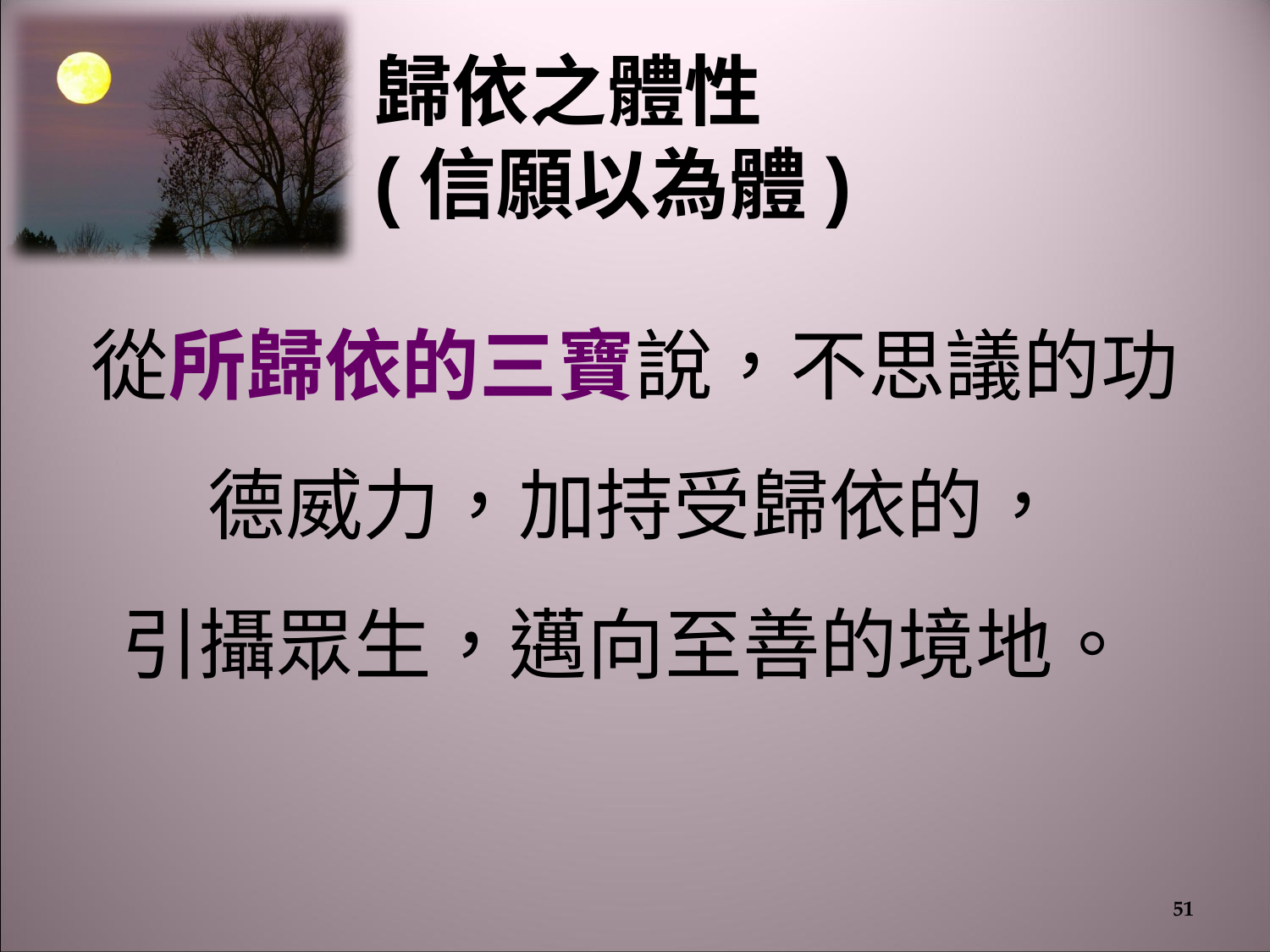

# 歸依之體性 (信願以為體)
從所歸依的三寶說，不思議的功德威力，加持受歸依的，
引攝眾生，邁向至善的境地。

51